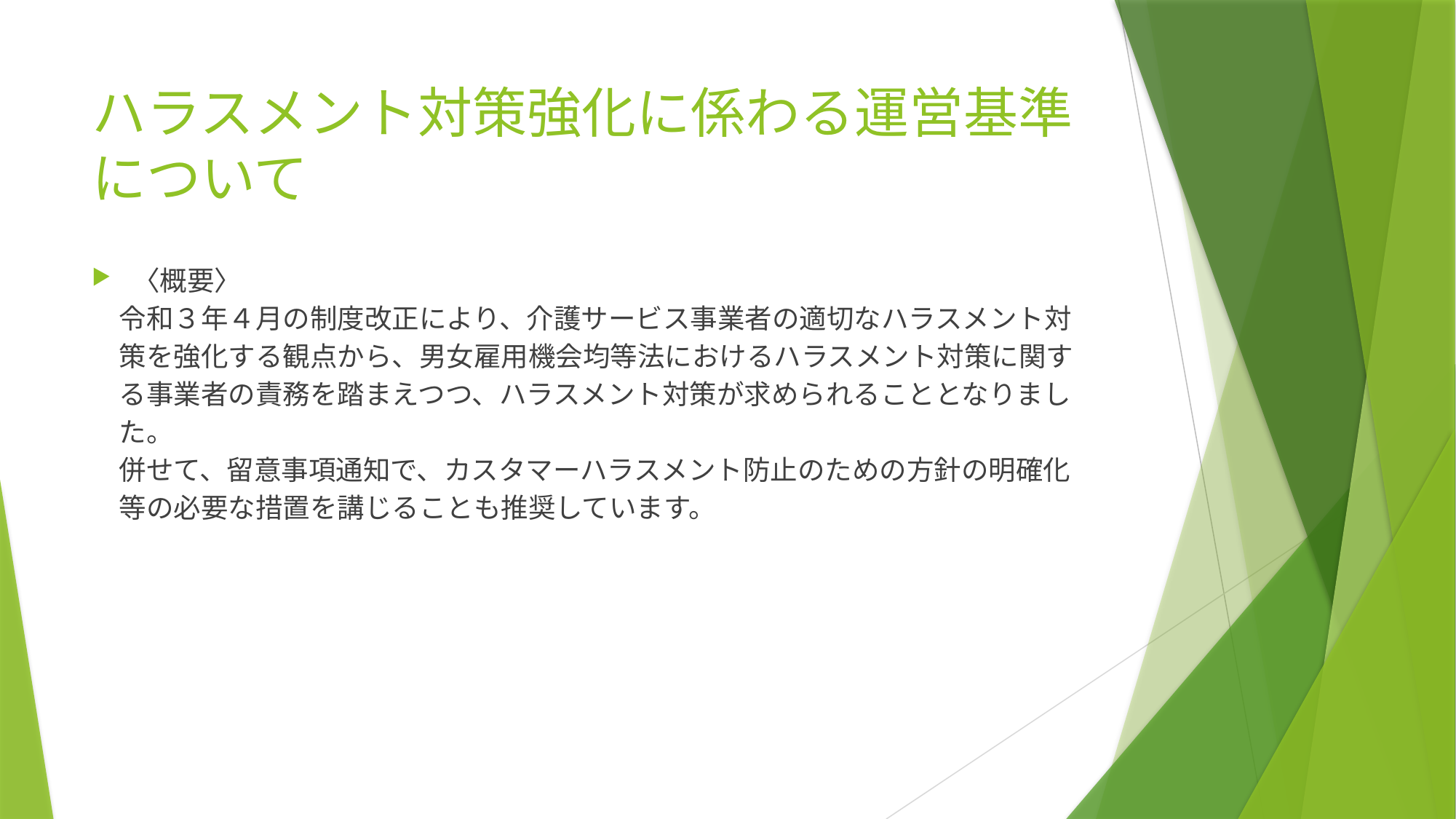

# ハラスメント対策強化に係わる運営基準について
〈概要〉
　令和３年４月の制度改正により、介護サービス事業者の適切なハラスメント対
　策を強化する観点から、男女雇用機会均等法におけるハラスメント対策に関す
　る事業者の責務を踏まえつつ、ハラスメント対策が求められることとなりまし
　た。
　併せて、留意事項通知で、カスタマーハラスメント防止のための方針の明確化
　等の必要な措置を講じることも推奨しています。